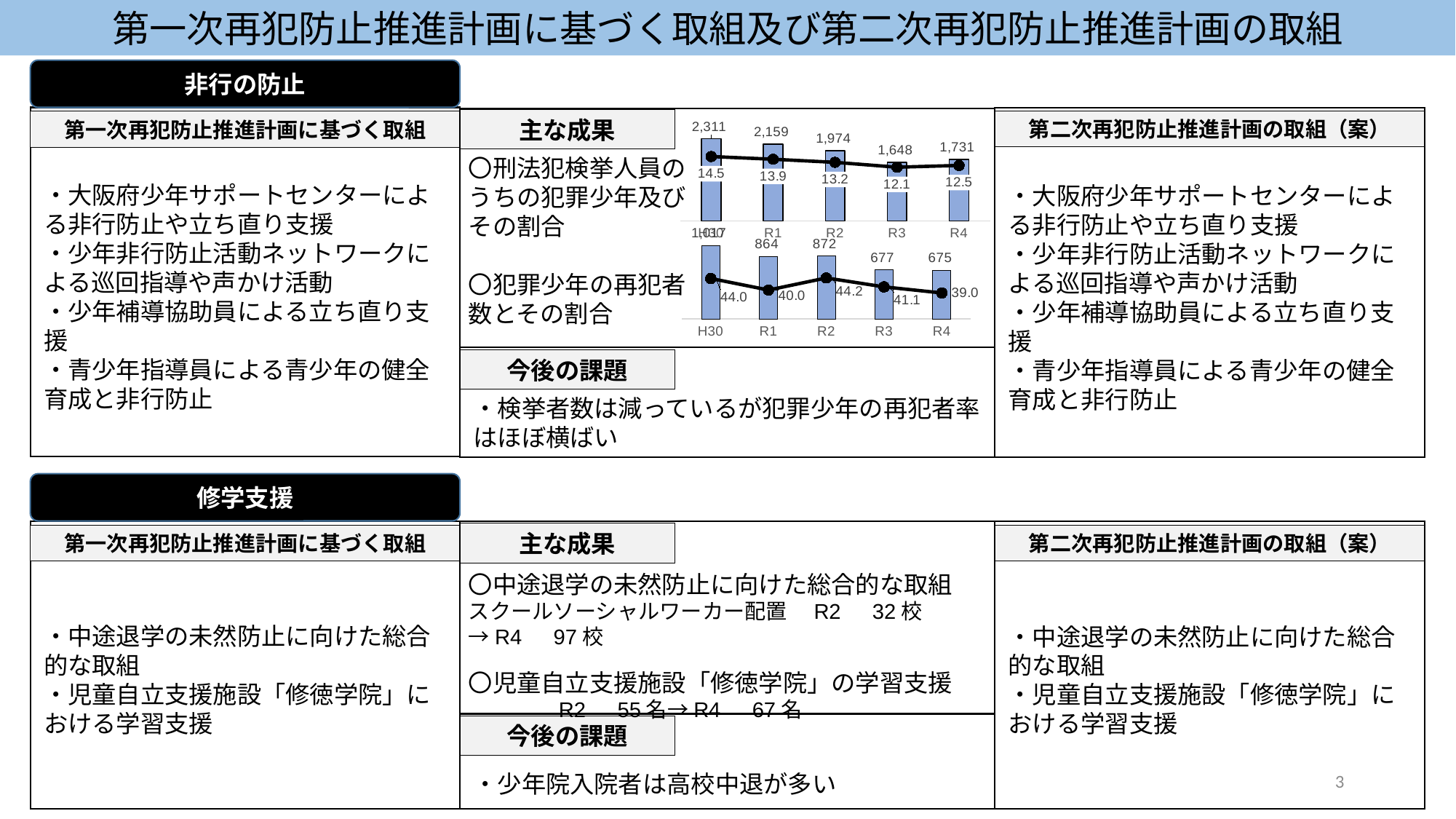

第一次再犯防止推進計画に基づく取組及び第二次再犯防止推進計画の取組
非行の防止

・大阪府少年サポートセンターによる非行防止や立ち直り支援
・少年非行防止活動ネットワークによる巡回指導や声かけ活動
・少年補導協助員による立ち直り支援
・青少年指導員による青少年の健全育成と非行防止
第二次再犯防止推進計画の取組（案）

・大阪府少年サポートセンターによる非行防止や立ち直り支援
・少年非行防止活動ネットワークによる巡回指導や声かけ活動
・少年補導協助員による立ち直り支援
・青少年指導員による青少年の健全育成と非行防止
第一次再犯防止推進計画に基づく取組
主な成果

〇刑法犯検挙人員の
うちの犯罪少年及び
その割合

〇犯罪少年の再犯者
数とその割合

### Chart

| Category |  |  |
|---|---|---|
| H30 | 2311.0 | 14.5 |
| R1 | 2159.0 | 13.9 |
| R2 | 1974.0 | 13.2 |
| R3 | 1648.0 | 12.1 |
| R4 | 1731.0 | 12.5 |

### Chart

| Category |  |  |
|---|---|---|
| H30 | 1017.0 | 44.0 |
| R1 | 864.0 | 40.0 |
| R2 | 872.0 | 44.2 |
| R3 | 677.0 | 41.1 |
| R4 | 675.0 | 39.0 |

・検挙者数は減っているが犯罪少年の再犯者率はほぼ横ばい
今後の課題
修学支援

・中途退学の未然防止に向けた総合的な取組
・児童自立支援施設「修徳学院」における学習支援

〇中途退学の未然防止に向けた総合的な取組
スクールソーシャルワーカー配置　R2　32校→R4　97校

〇児童自立支援施設「修徳学院」の学習支援　　　　　R2　55名→R4　67名

・中途退学の未然防止に向けた総合的な取組
・児童自立支援施設「修徳学院」における学習支援
第一次再犯防止推進計画に基づく取組
主な成果
第二次再犯防止推進計画の取組（案）

・少年院入院者は高校中退が多い
今後の課題
3